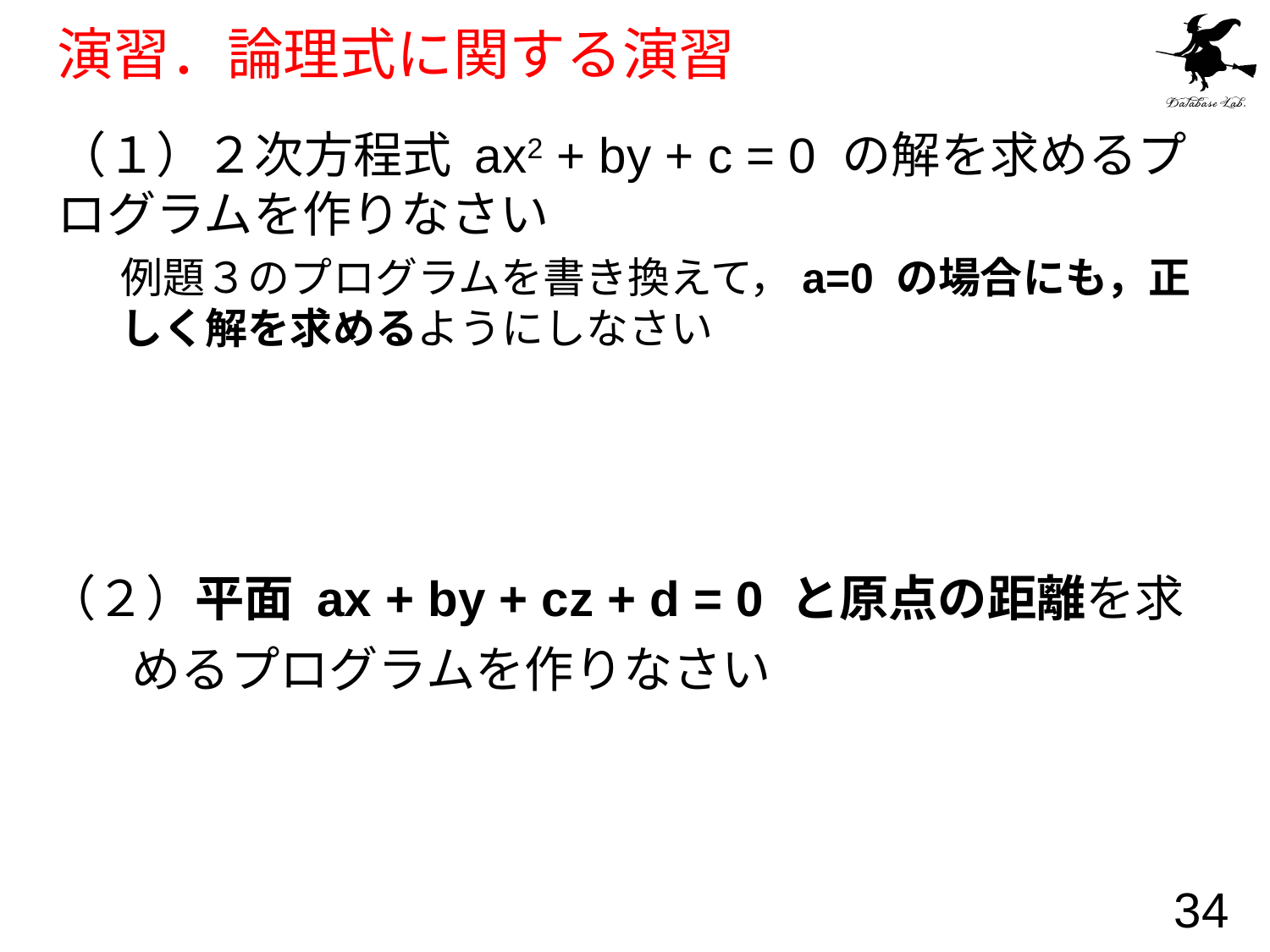

# 演習．論理式に関する演習
（１）２次方程式 ax2 + by + c = 0 の解を求めるプログラムを作りなさい
例題３のプログラムを書き換えて，a=0 の場合にも，正しく解を求めるようにしなさい
（２）平面 ax + by + cz + d = 0 と原点の距離を求めるプログラムを作りなさい

34